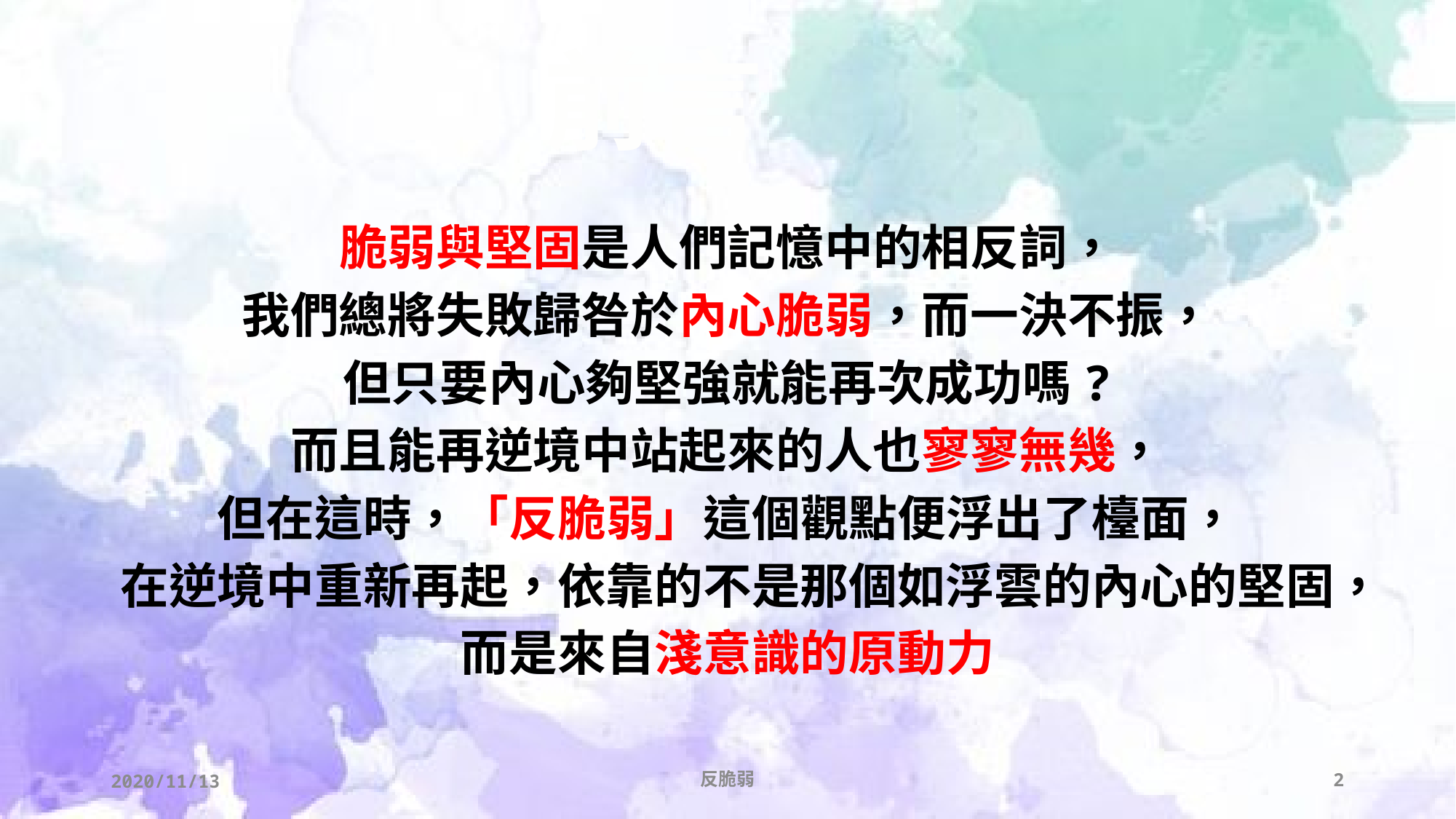

前言
脆弱與堅固是人們記憶中的相反詞，
我們總將失敗歸咎於內心脆弱，而一決不振，
但只要內心夠堅強就能再次成功嗎?
而且能再逆境中站起來的人也寥寥無幾，
但在這時，「反脆弱」這個觀點便浮出了檯面，
在逆境中重新再起，依靠的不是那個如浮雲的內心的堅固，
而是來自淺意識的原動力
2020/11/13
反脆弱
2